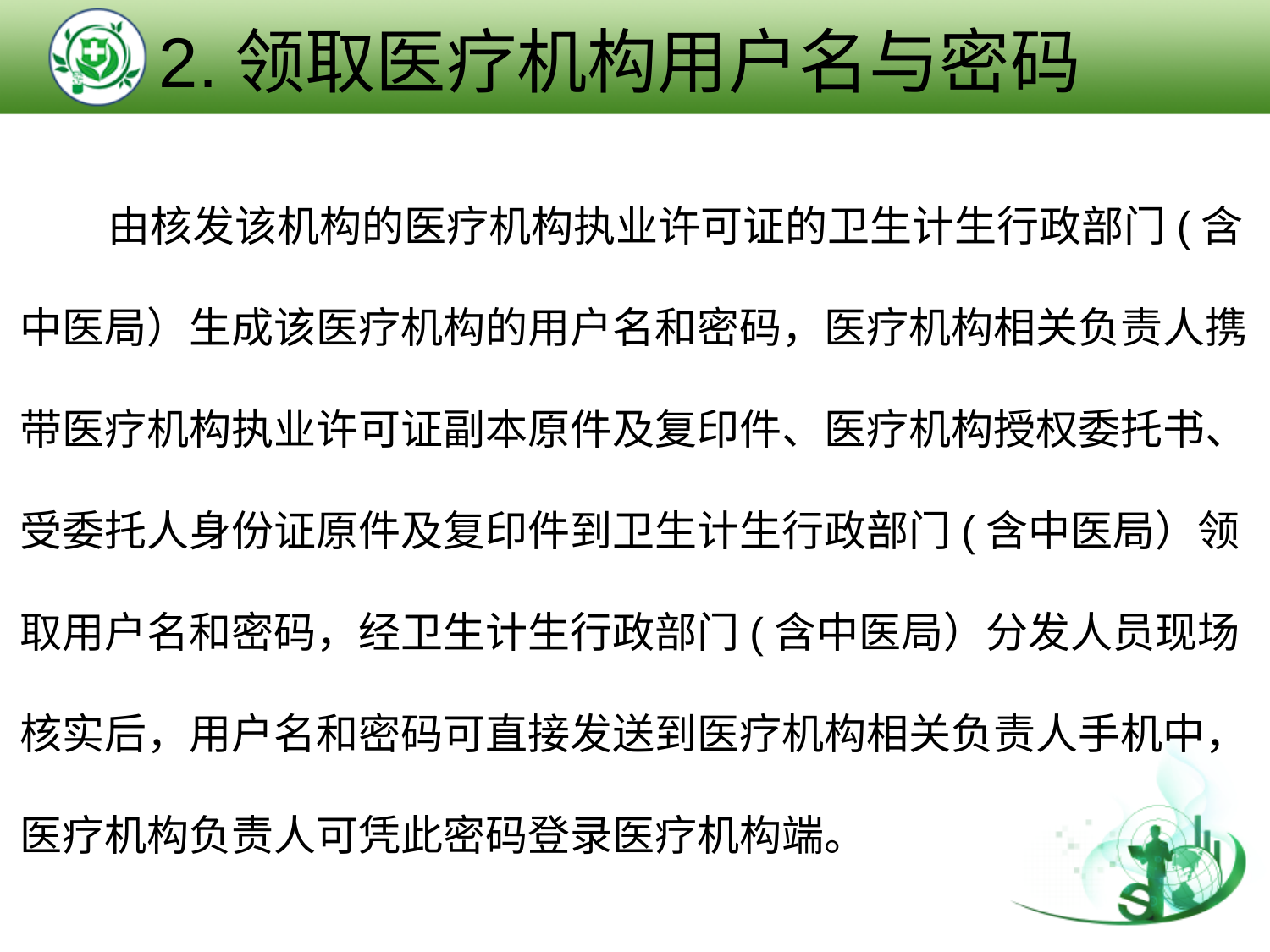

2.领取医疗机构用户名与密码
由核发该机构的医疗机构执业许可证的卫生计生行政部门(含中医局）生成该医疗机构的用户名和密码，医疗机构相关负责人携带医疗机构执业许可证副本原件及复印件、医疗机构授权委托书、受委托人身份证原件及复印件到卫生计生行政部门(含中医局）领取用户名和密码，经卫生计生行政部门(含中医局）分发人员现场核实后，用户名和密码可直接发送到医疗机构相关负责人手机中，医疗机构负责人可凭此密码登录医疗机构端。